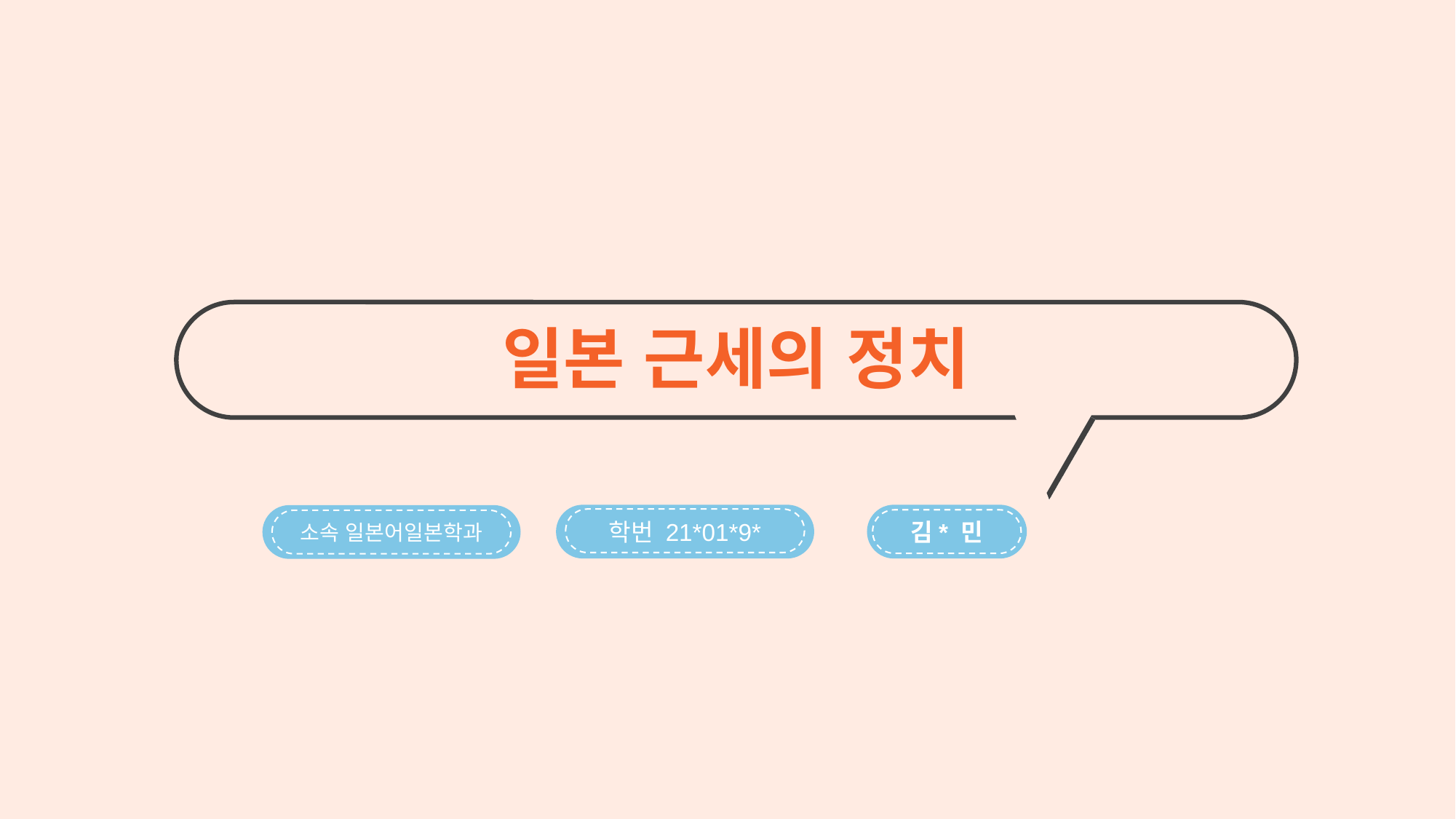

일본 근세의 정치

학번 21*01*9*
김* 민

소속 일본어일본학과